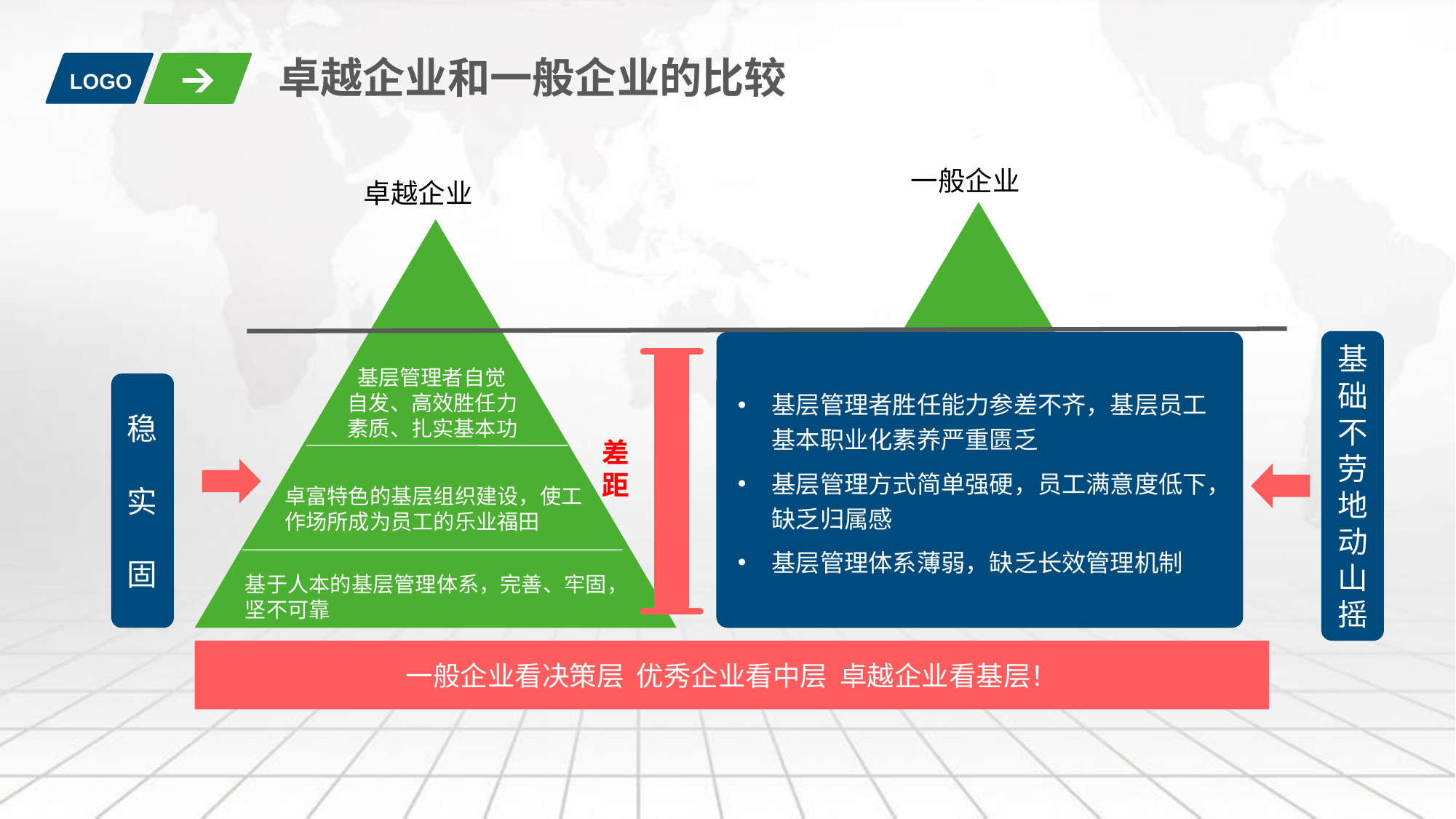

卓越企业和一般企业的比较

LOGO

一般企业
卓越企业

基础不劳
地动山摇

 基层管理者自觉
自发、高效胜任力素质、扎实基本功
稳

实

固
基层管理者胜任能力参差不齐，基层员工基本职业化素养严重匮乏
基层管理方式简单强硬，员工满意度低下，缺乏归属感
基层管理体系薄弱，缺乏长效管理机制
差
距

卓富特色的基层组织建设，使工作场所成为员工的乐业福田

基于人本的基层管理体系，完善、牢固，坚不可靠
一般企业看决策层  优秀企业看中层  卓越企业看基层！